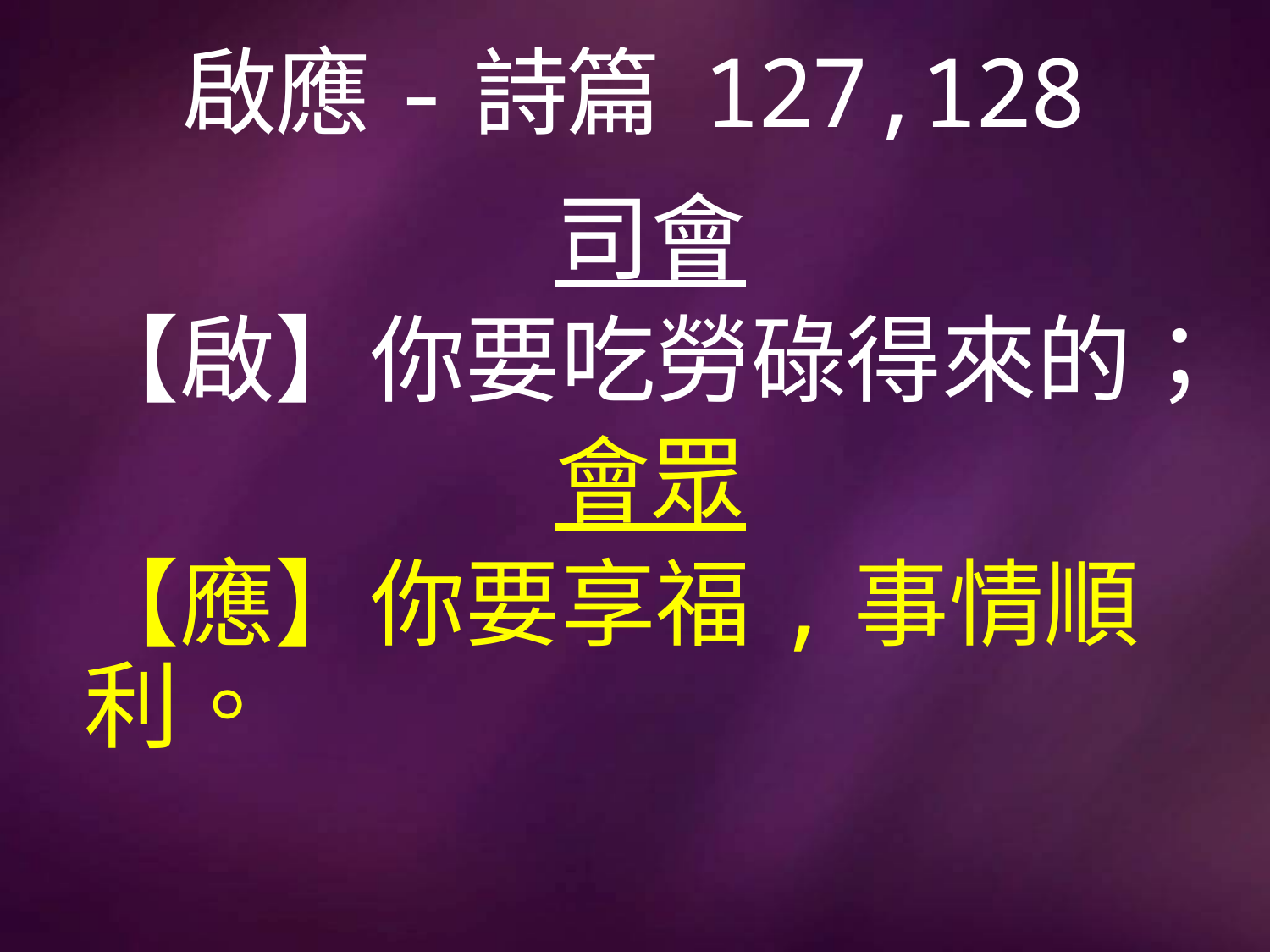

# 啟應-詩篇 127,128
司會
【啟】你要吃勞碌得來的；
會眾
【應】你要享福,事情順利。